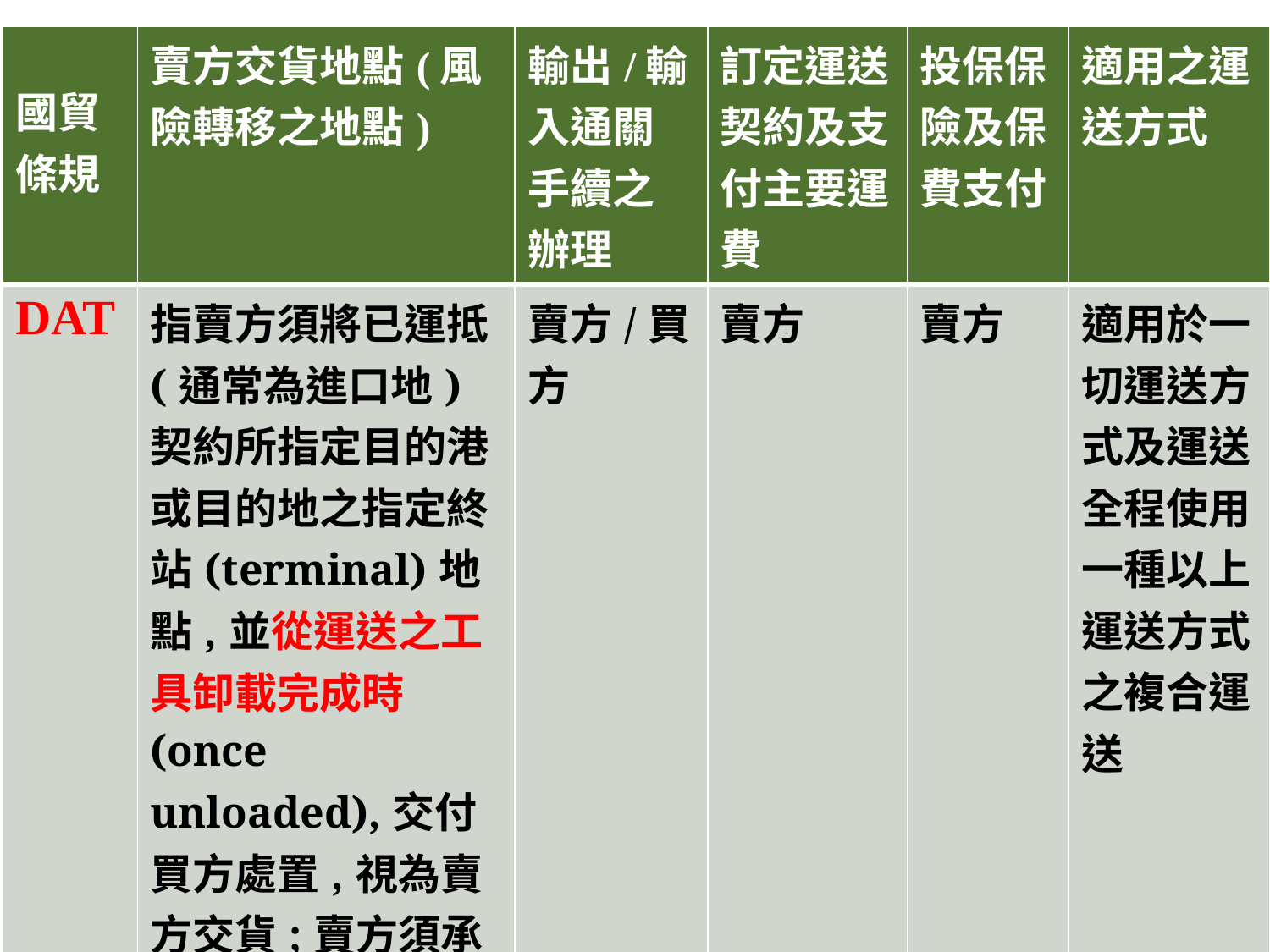

| 國貿條規 | 賣方交貨地點(風險轉移之地點) | 輸出/輸入通關手續之辦理 | 訂定運送契約及支付主要運費 | 投保保險及保費支付 | 適用之運送方式 |
| --- | --- | --- | --- | --- | --- |
| DAT | 指賣方須將已運抵(通常為進口地)契約所指定目的港或目的地之指定終站(terminal)地點,並從運送之工具卸載完成時(once unloaded),交付買方處置,視為賣方交貨;賣方須承擔至此地點之ㄧ切風險、費用及其他相關作業,但賣方不負責辦理輸入通關. | 賣方/買方 | 賣方 | 賣方 | 適用於一切運送方式及運送全程使用一種以上運送方式之複合運送 |
126